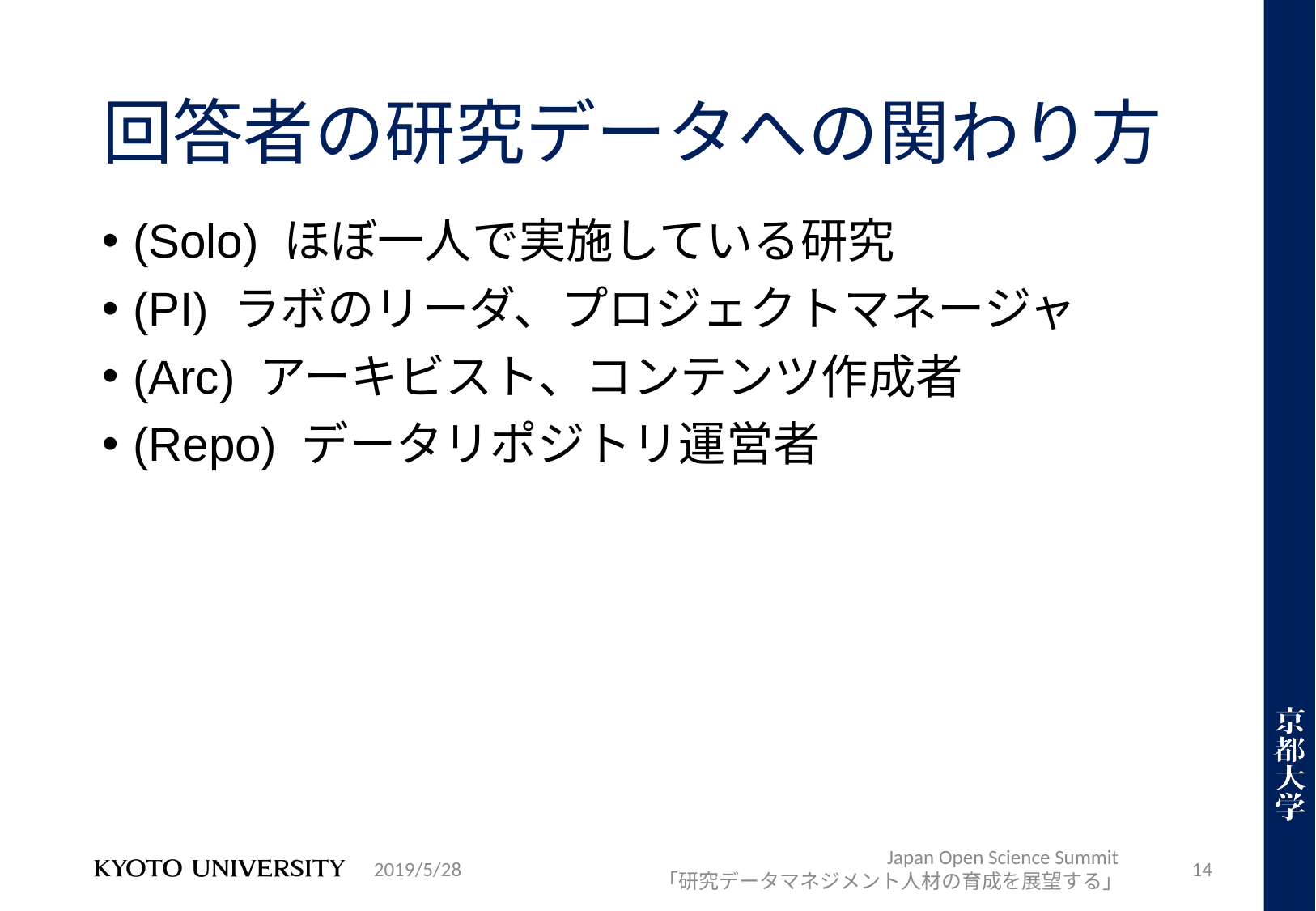

# 回答者の研究データへの関わり方
(Solo) ほぼ一人で実施している研究
(PI) ラボのリーダ、プロジェクトマネージャ
(Arc) アーキビスト、コンテンツ作成者
(Repo) データリポジトリ運営者
2019/5/28
Japan Open Science Summit
「研究データマネジメント人材の育成を展望する」
14